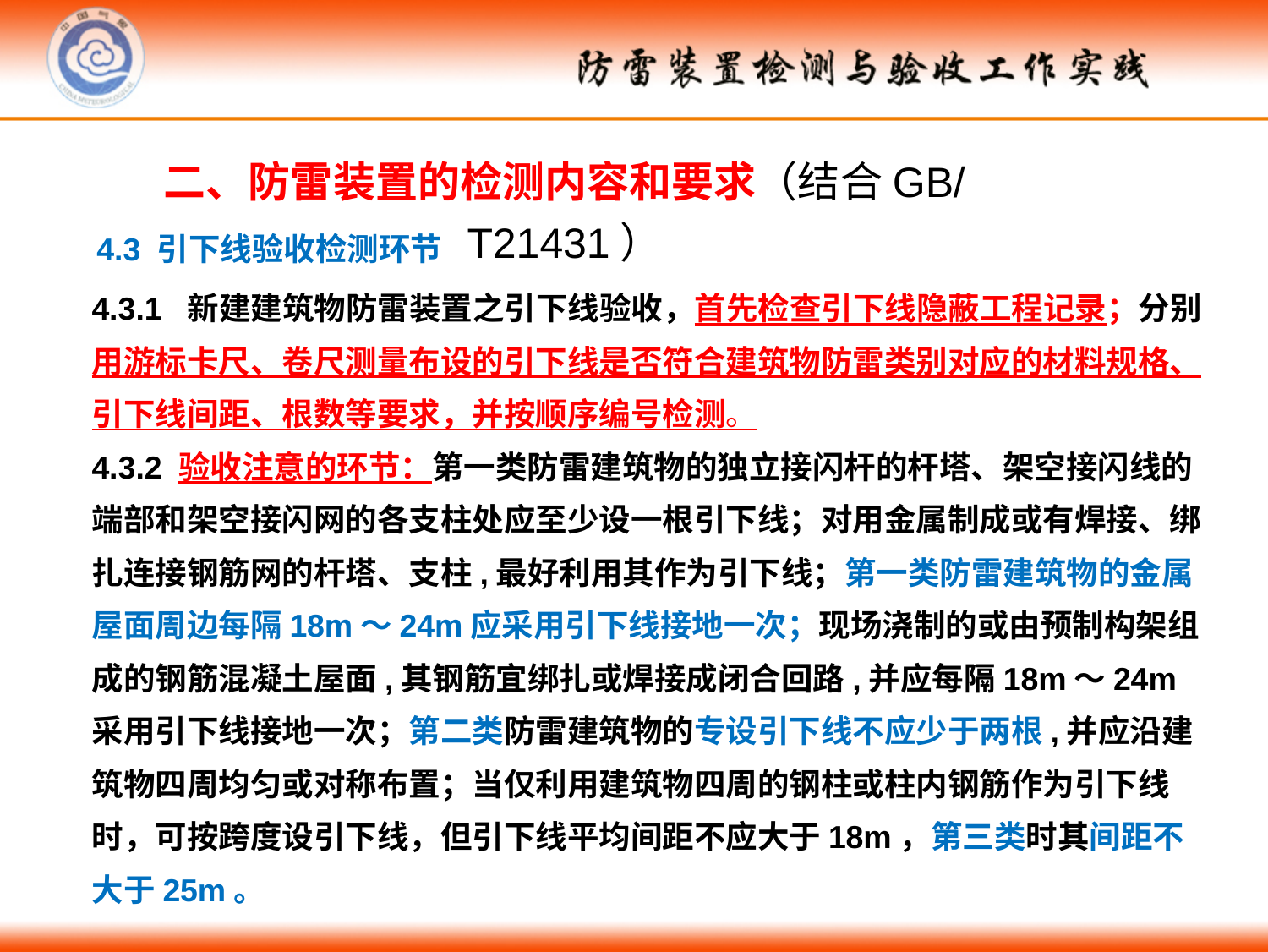

二、防雷装置的检测内容和要求（结合GB/T21431）
4.3 引下线验收检测环节
4.3.1  新建建筑物防雷装置之引下线验收，首先检查引下线隐蔽工程记录；分别用游标卡尺、卷尺测量布设的引下线是否符合建筑物防雷类别对应的材料规格、引下线间距、根数等要求，并按顺序编号检测。
4.3.2 验收注意的环节：第一类防雷建筑物的独立接闪杆的杆塔、架空接闪线的端部和架空接闪网的各支柱处应至少设一根引下线；对用金属制成或有焊接、绑扎连接钢筋网的杆塔、支柱,最好利用其作为引下线；第一类防雷建筑物的金属屋面周边每隔18m～24m应采用引下线接地一次；现场浇制的或由预制构架组成的钢筋混凝土屋面,其钢筋宜绑扎或焊接成闭合回路,并应每隔18m～24m采用引下线接地一次；第二类防雷建筑物的专设引下线不应少于两根,并应沿建筑物四周均匀或对称布置；当仅利用建筑物四周的钢柱或柱内钢筋作为引下线时，可按跨度设引下线，但引下线平均间距不应大于18m，第三类时其间距不大于25m。